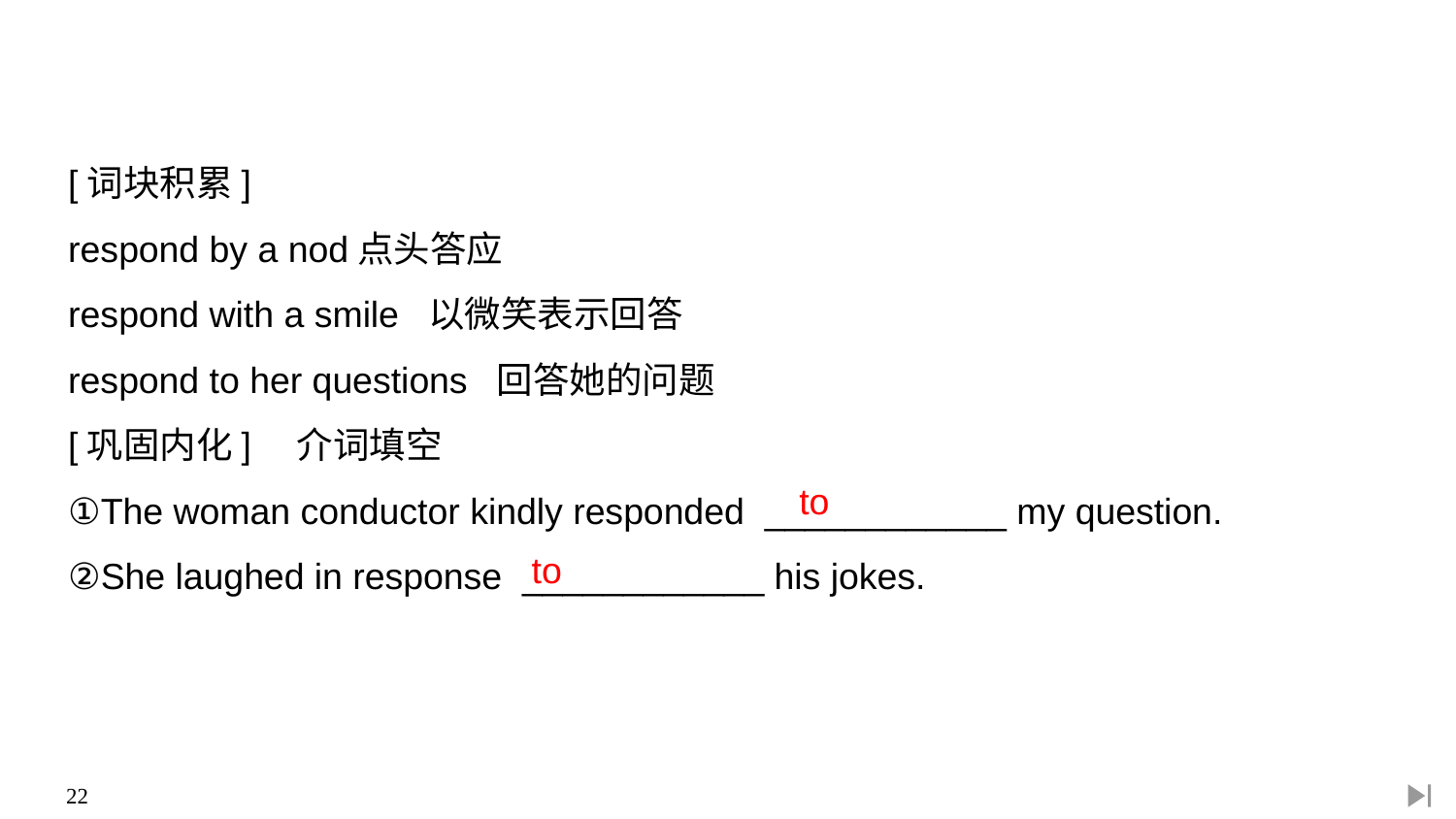

[词块积累]
respond by a nod点头答应
respond with a smile  以微笑表示回答
respond to her questions  回答她的问题
[巩固内化]　介词填空
①The woman conductor kindly responded  ____________ my question.
②She laughed in response  ____________ his jokes.
to
to